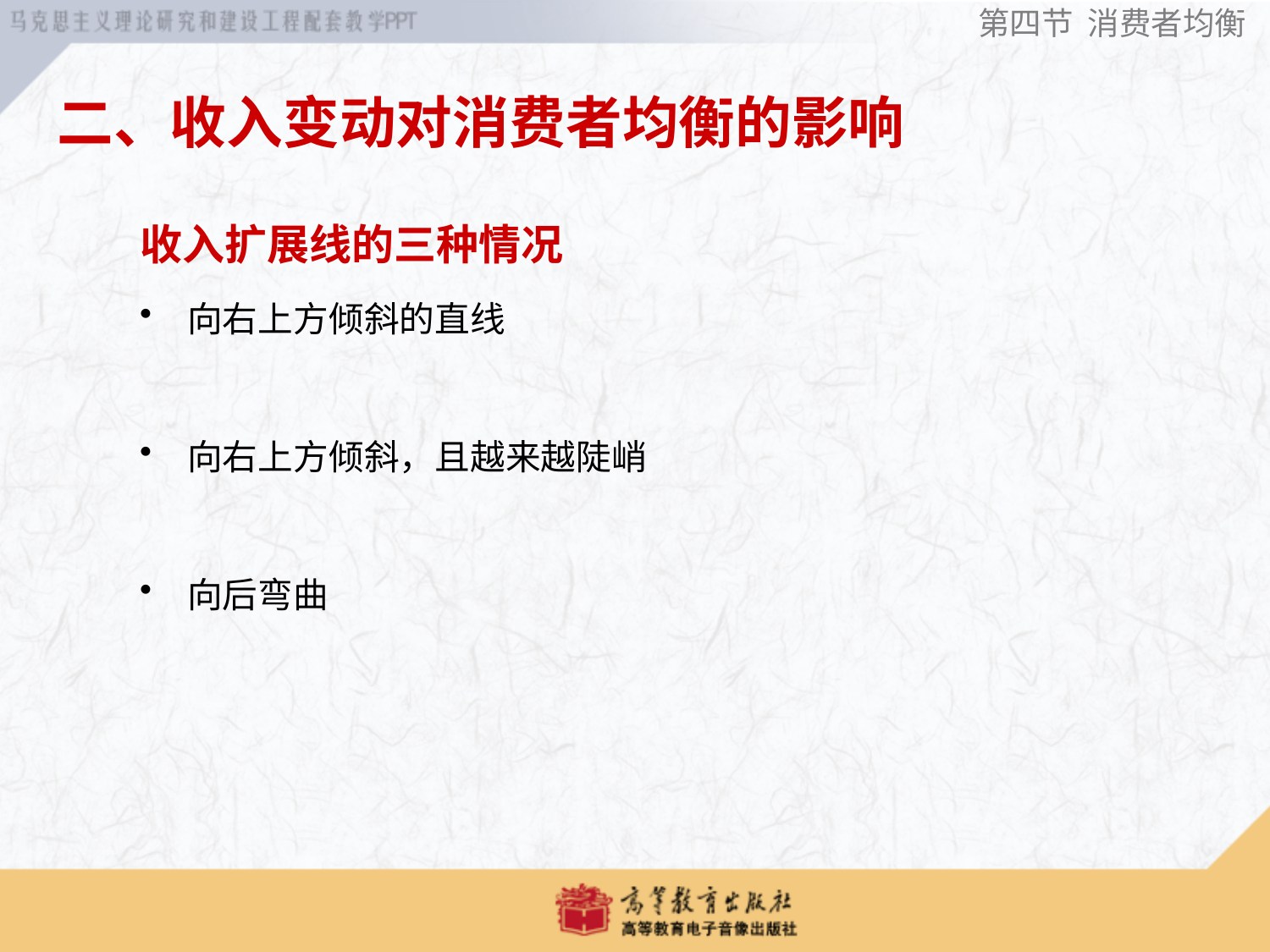

收入扩展线的三种情况
向右上方倾斜的直线

向右上方倾斜，且越来越陡峭

向后弯曲
第四节  消费者均衡
二、收入变动对消费者均衡的影响